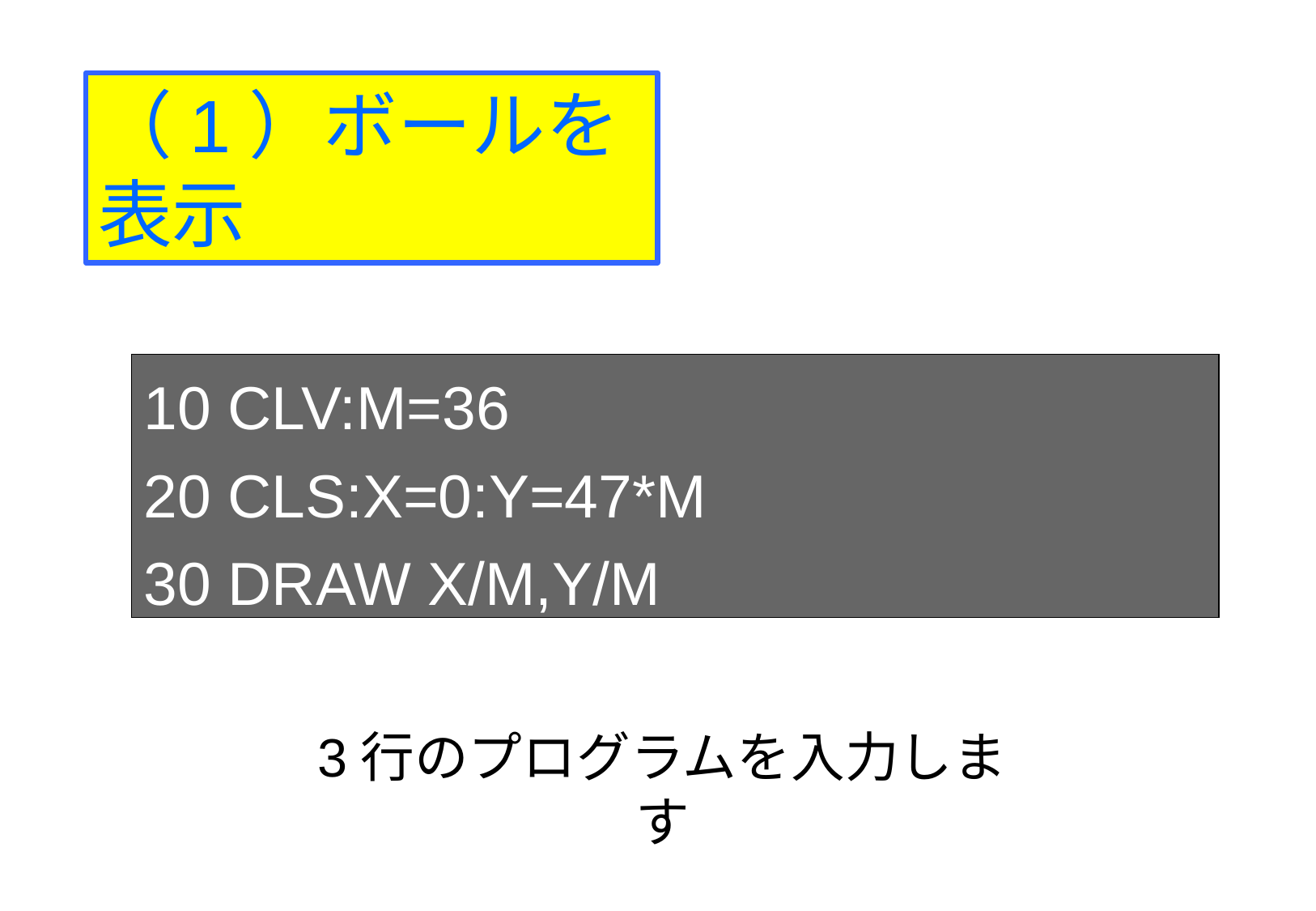

（1）ボールを表示
10 CLV:M=36
20 CLS:X=0:Y=47*M
30 DRAW X/M,Y/M
3行のプログラムを入力します